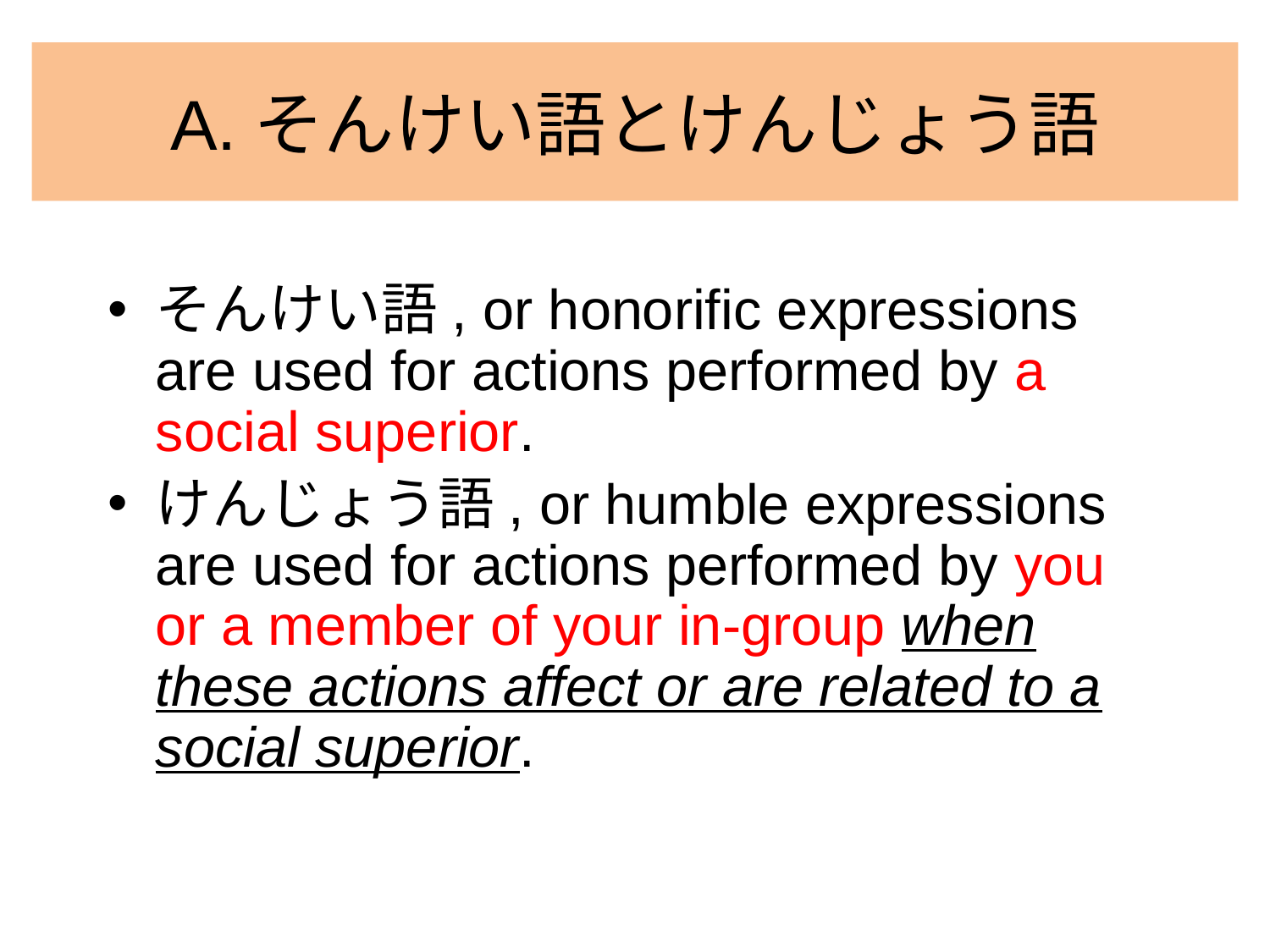

# A.そんけい語とけんじょう語
そんけい語, or honorific expressions are used for actions performed by a social superior.
けんじょう語, or humble expressions are used for actions performed by you or a member of your in-group when these actions affect or are related to a social superior.